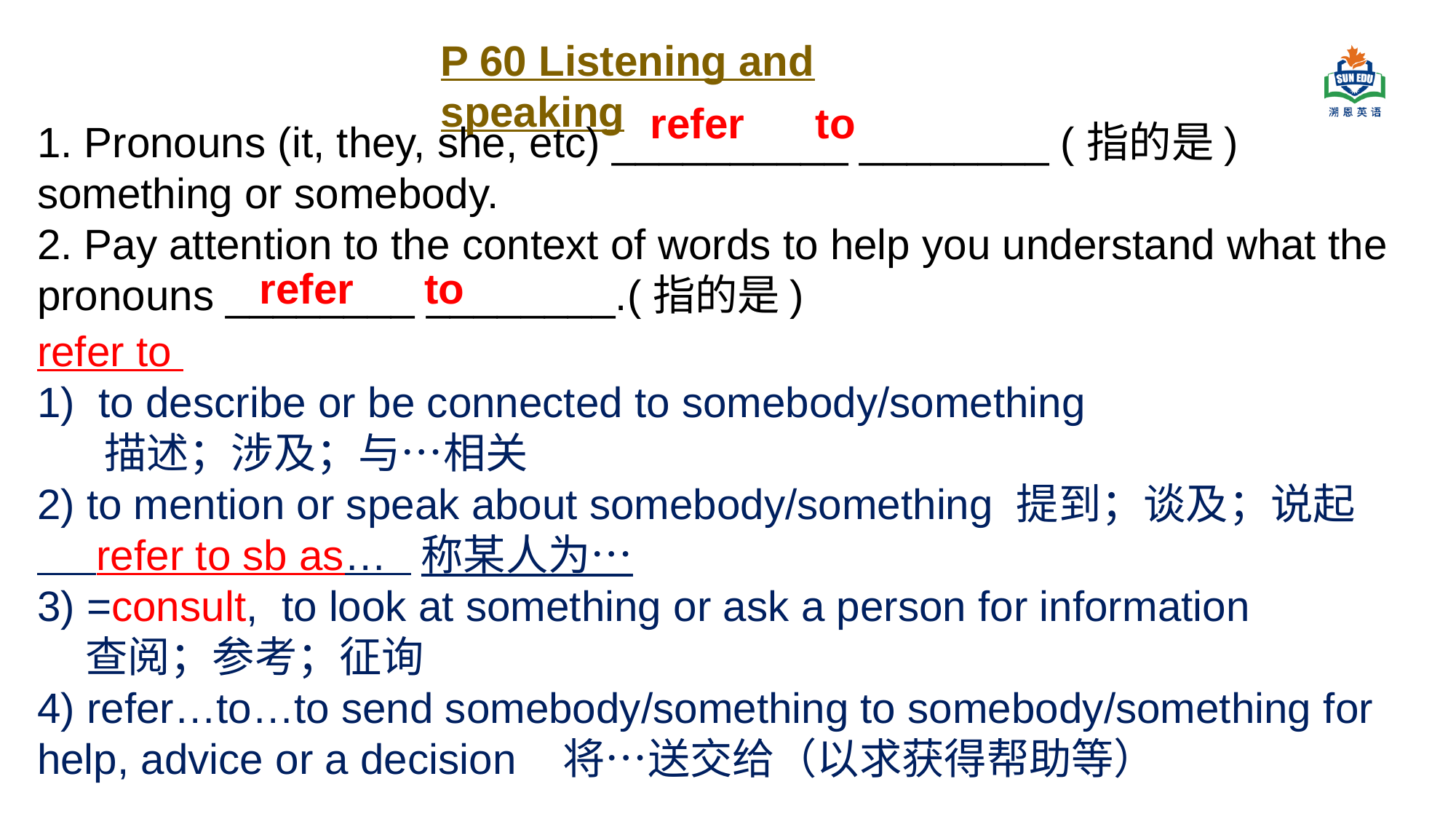

P 60 Listening and speaking
refer      to
1. Pronouns (it, they, she, etc) __________ ________ (指的是) something or somebody.
2. Pay attention to the context of words to help you understand what the pronouns ________ ________.(指的是)
refer      to
refer to
to describe or be connected to somebody/something
      描述；涉及；与…相关
2) to mention or speak about somebody/something 提到；谈及；说起
     refer to sb as…  称某人为…
3) =consult,  to look at something or ask a person for information
    查阅；参考；征询
4) refer…to…to send somebody/something to somebody/something for help, advice or a decision   将…送交给（以求获得帮助等）